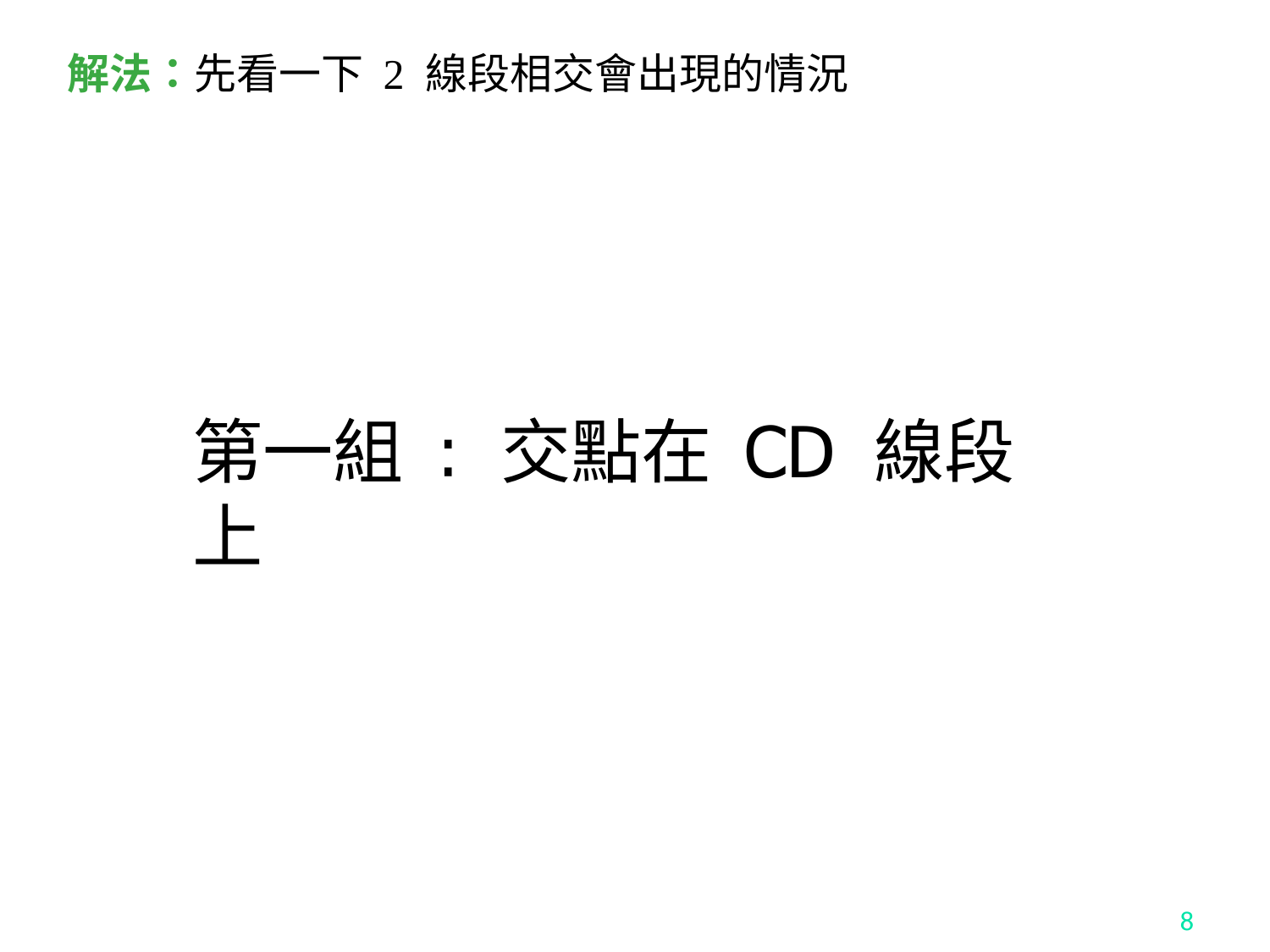

解法：先看一下 2 線段相交會出現的情況
第一組 : 交點在 CD 線段上

8